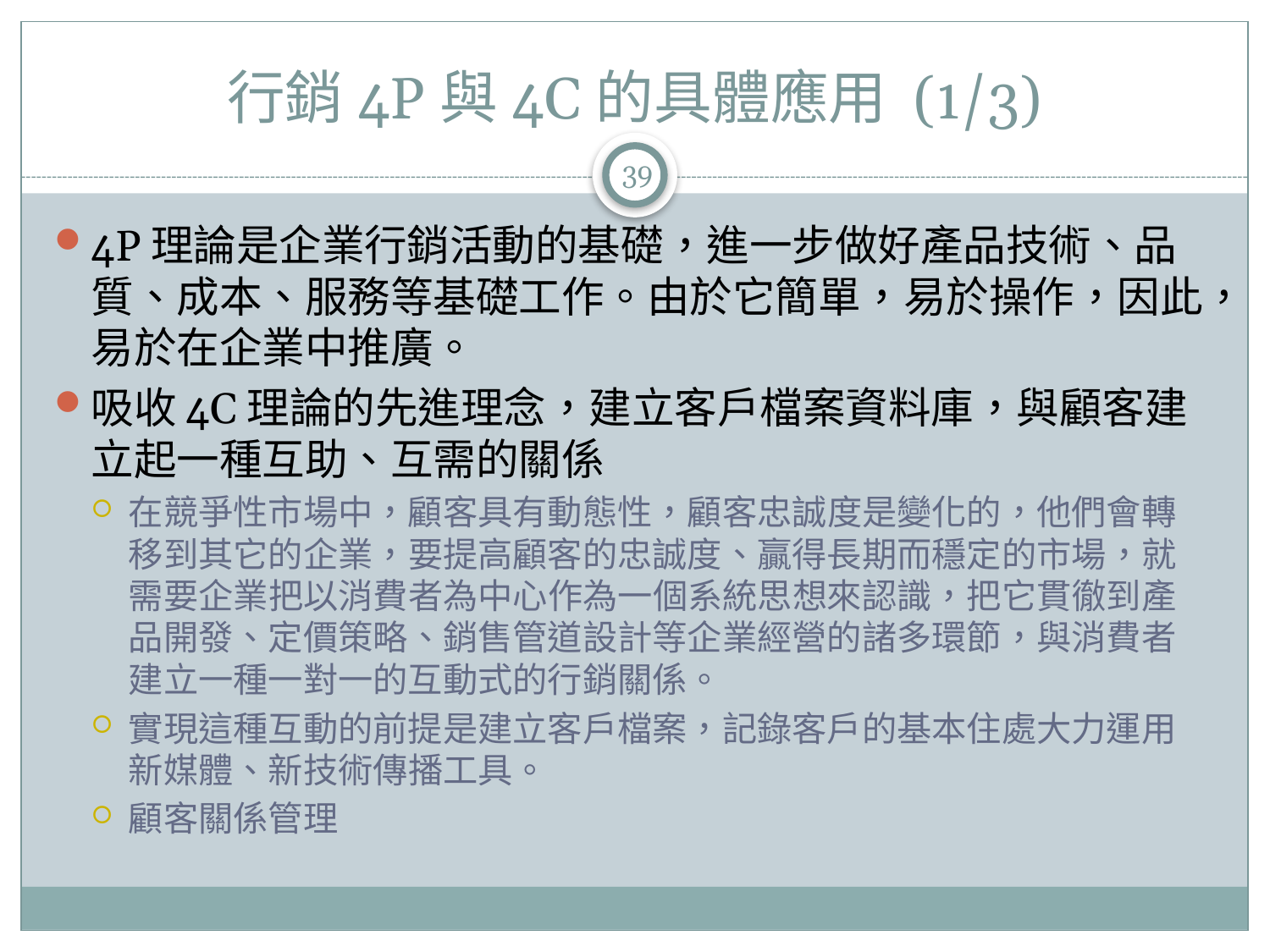

# 行銷4P與4C的具體應用 (1/3)
39
4P理論是企業行銷活動的基礎，進一步做好產品技術、品質、成本、服務等基礎工作。由於它簡單，易於操作，因此，易於在企業中推廣。
吸收4C理論的先進理念，建立客戶檔案資料庫，與顧客建立起一種互助、互需的關係
在競爭性市場中，顧客具有動態性，顧客忠誠度是變化的，他們會轉移到其它的企業，要提高顧客的忠誠度、贏得長期而穩定的市場，就需要企業把以消費者為中心作為一個系統思想來認識，把它貫徹到產品開發、定價策略、銷售管道設計等企業經營的諸多環節，與消費者建立一種一對一的互動式的行銷關係。
實現這種互動的前提是建立客戶檔案，記錄客戶的基本住處大力運用新媒體、新技術傳播工具。
顧客關係管理